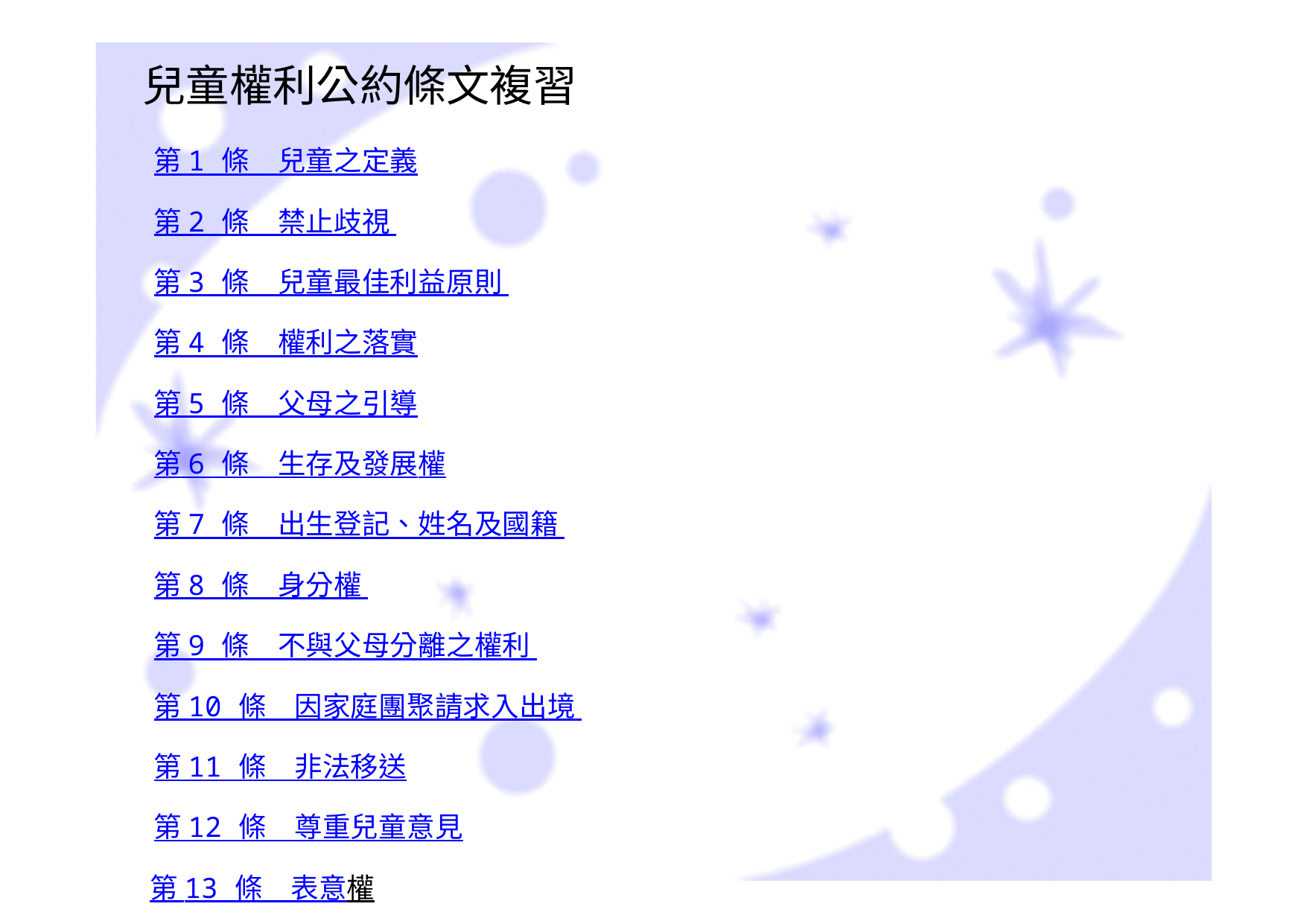

兒童權利公約條文複習
第 1 條　兒童之定義
第 2 條　禁止歧視
第 3 條　兒童最佳利益原則
第 4 條　權利之落實
第 5 條　父母之引導
第 6 條　生存及發展權
第 7 條　出生登記、姓名及國籍
第 8 條　身分權
第 9 條　不與父母分離之權利
第 10 條　因家庭團聚請求入出境
第 11 條　非法移送
第 12 條　尊重兒童意見
第 13 條　表意權
第 14 條　思想、自我意識與宗教自由
第 15 條　結社及和平集會自由